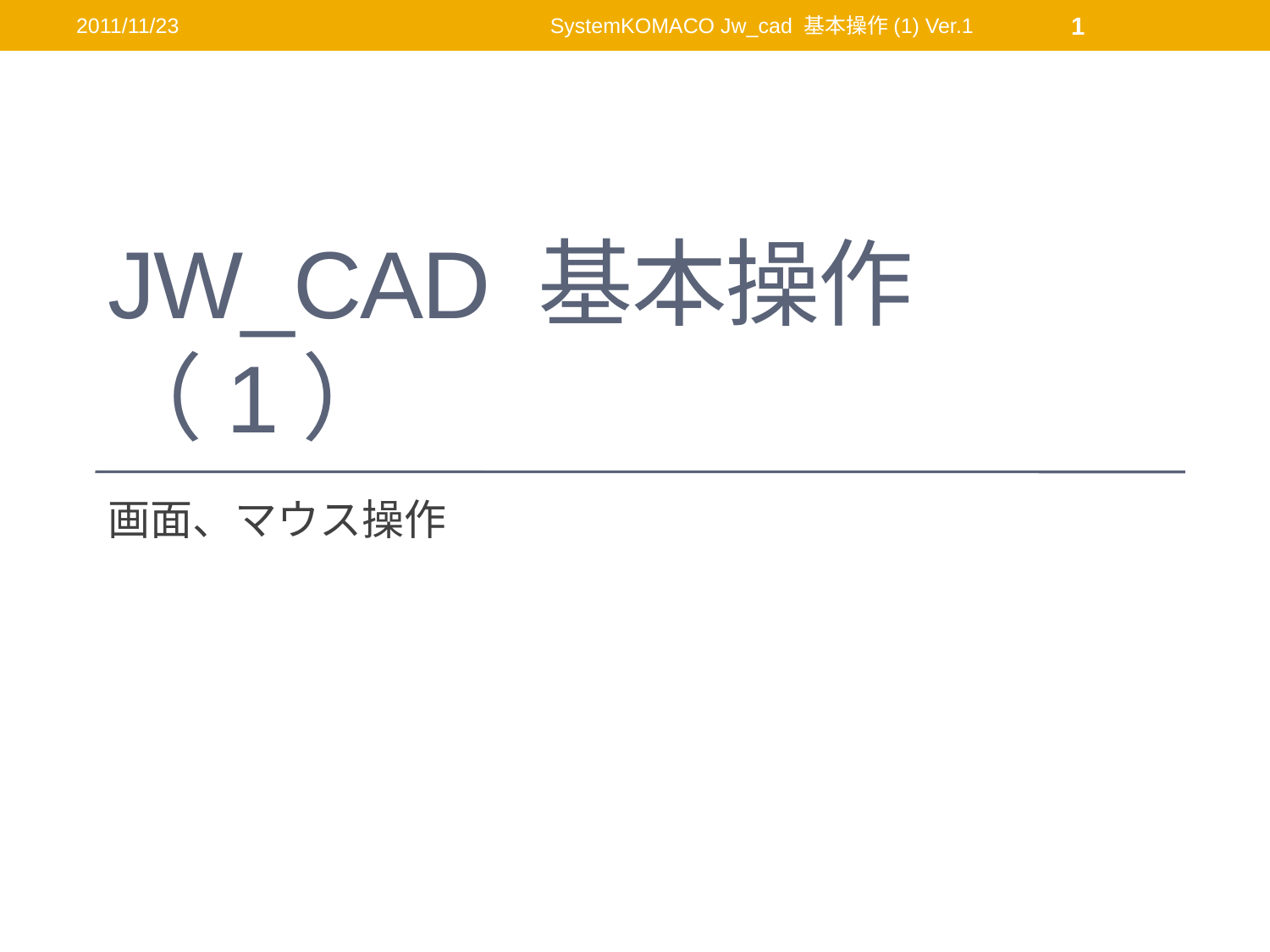

2011/11/23
SystemKOMACO Jw_cad 基本操作(1) Ver.1
1
# Jw_cad 基本操作（1）
画面、マウス操作